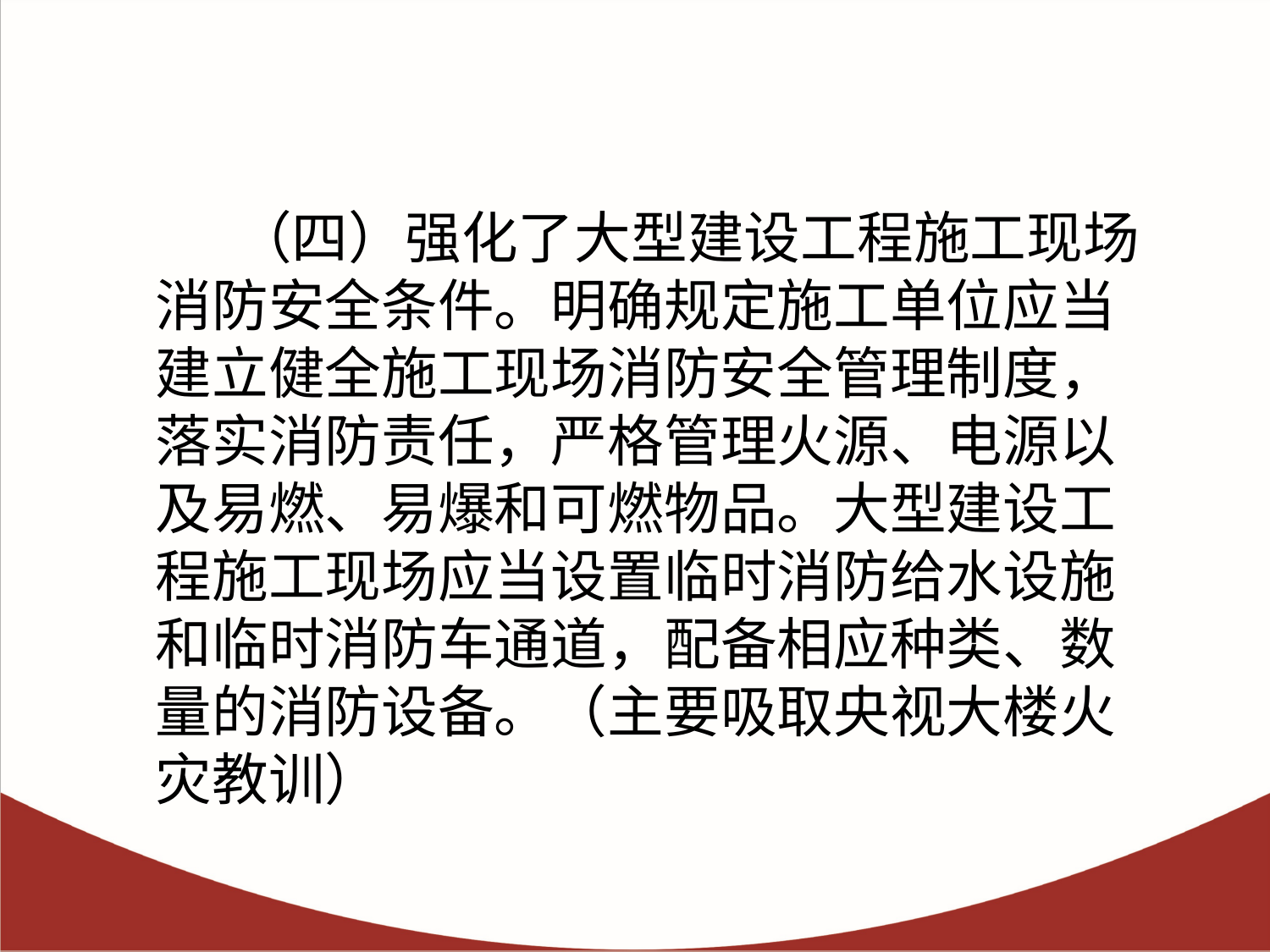

（四）强化了大型建设工程施工现场消防安全条件。明确规定施工单位应当建立健全施工现场消防安全管理制度，落实消防责任，严格管理火源、电源以及易燃、易爆和可燃物品。大型建设工程施工现场应当设置临时消防给水设施和临时消防车通道，配备相应种类、数量的消防设备。（主要吸取央视大楼火灾教训）